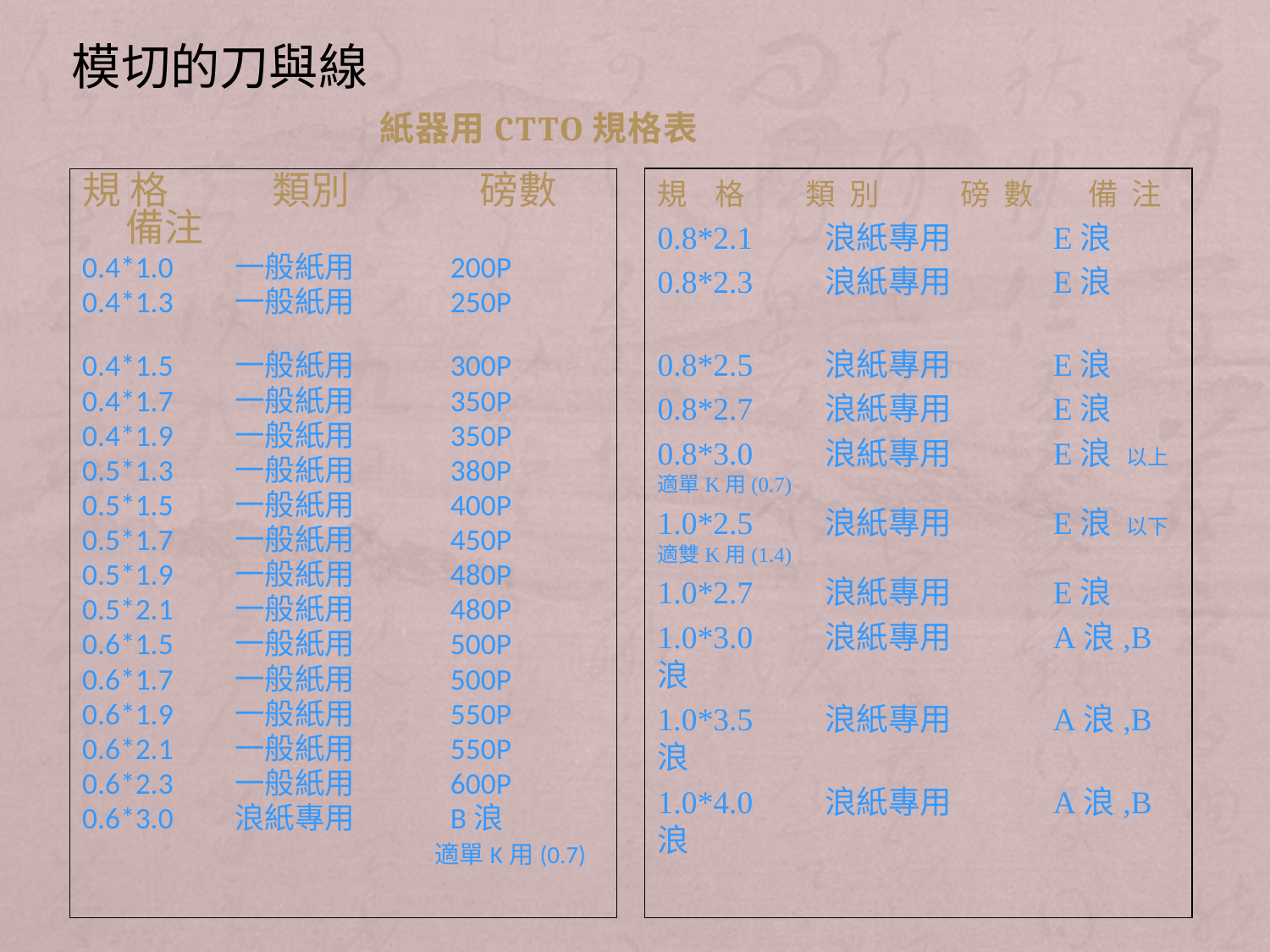

模切的刀與線
紙器用CTTO規格表
規 格            類別               磅數           備注
0.4*1.0        一般紙用             200P
0.4*1.3        一般紙用             250P
0.4*1.5        一般紙用             300P
0.4*1.7        一般紙用             350P
0.4*1.9        一般紙用             350P
0.5*1.3        一般紙用             380P
0.5*1.5        一般紙用             400P
0.5*1.7        一般紙用             450P
0.5*1.9        一般紙用             480P
0.5*2.1        一般紙用             480P
0.6*1.5        一般紙用             500P
0.6*1.7        一般紙用             500P
0.6*1.9        一般紙用             550P
0.6*2.1        一般紙用             550P
0.6*2.3        一般紙用             600P
0.6*3.0        浪紙專用             B浪
                                                   適單K用(0.7)
規    格         類  別            磅  數        備  注
0.8*2.1        浪紙專用             E浪
0.8*2.3        浪紙專用             E浪
0.8*2.5        浪紙專用             E浪
0.8*2.7        浪紙專用             E浪
0.8*3.0        浪紙專用             E浪  以上適單K用(0.7)
1.0*2.5        浪紙專用             E浪  以下適雙K用(1.4)
1.0*2.7        浪紙專用             E浪
1.0*3.0        浪紙專用             A浪,B浪
1.0*3.5        浪紙專用             A浪,B浪
1.0*4.0        浪紙專用             A浪,B浪